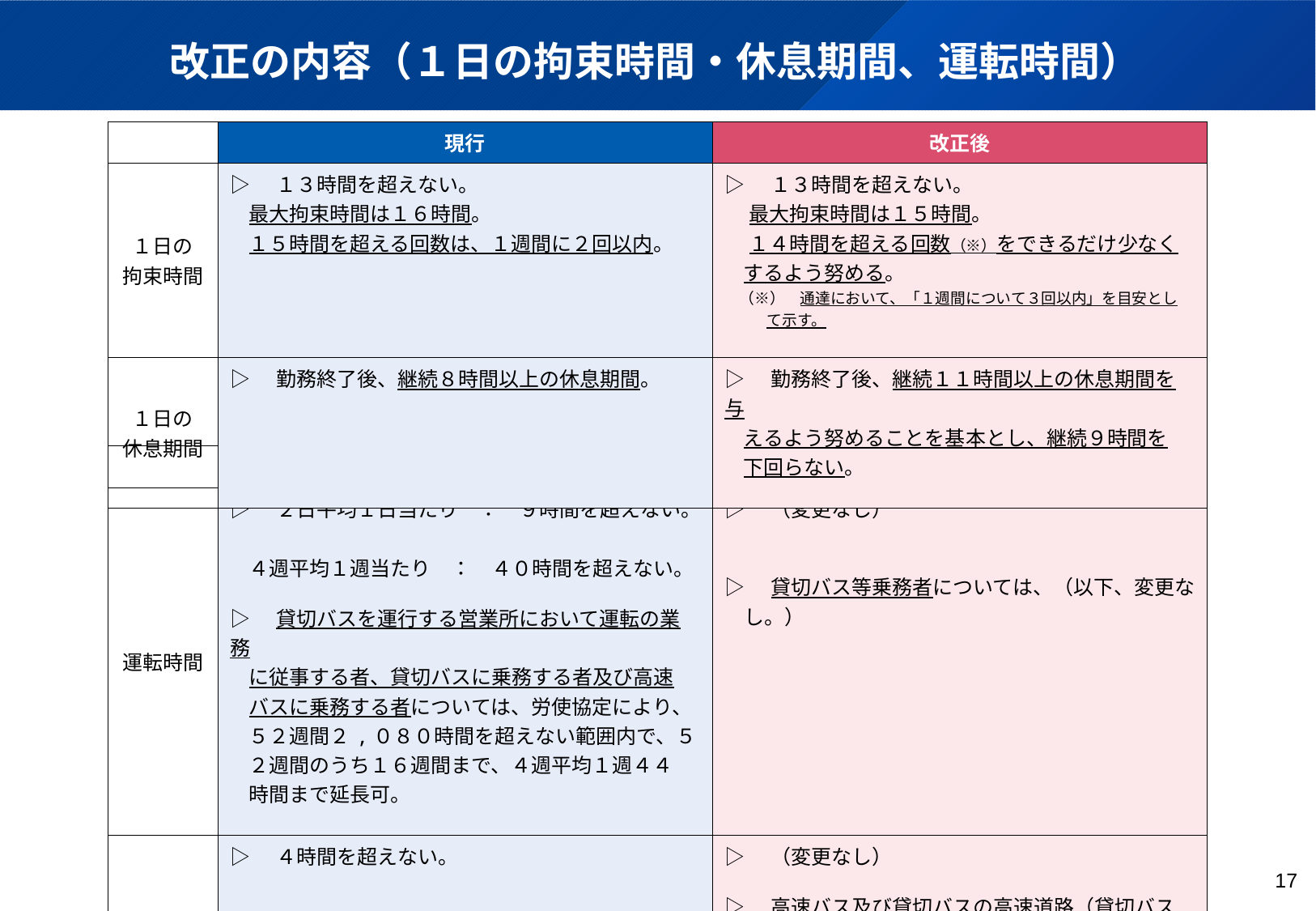

改正の内容（１日の拘束時間・休息期間、運転時間）
|  | 現行 | 改正後 |
| --- | --- | --- |
| １日の 拘束時間 | ▷　１３時間を超えない。 最大拘束時間は１６時間。 １５時間を超える回数は、１週間に２回以内。 | ▷　１３時間を超えない。 　 最大拘束時間は１５時間。 　 １４時間を超える回数（※）をできるだけ少なく するよう努める。 （※）　通達において、「１週間について３回以内」を目安とし て示す。 |
| １日の 休息期間 | ▷　勤務終了後、継続８時間以上の休息期間。 | ▷　勤務終了後、継続１１時間以上の休息期間を与 えるよう努めることを基本とし、継続９時間を 下回らない。 |
|  | 現行 | 改正後 |
| --- | --- | --- |
| 運転時間 | ▷　２日平均１日当たり　：　９時間を超えない。　 ４週平均１週当たり　：　４０時間を超えない。 ▷　貸切バスを運行する営業所において運転の業務 に従事する者、貸切バスに乗務する者及び高速 バスに乗務する者については、労使協定により、 ５２週間２,０８０時間を超えない範囲内で、５ ２週間のうち１６週間まで、４週平均１週４４ 時間まで延長可。 | ▷　（変更なし） ▷　貸切バス等乗務者については、（以下、変更な し。） |
| 連続 運転時間 | ▷　４時間を超えない。 | ▷　（変更なし） ▷　高速バス及び貸切バスの高速道路（貸切バスの 夜間運行にあっては、高速道路以外も含む。） の実車運行区間においては、概ね２時間までと するよう努める。 |
17